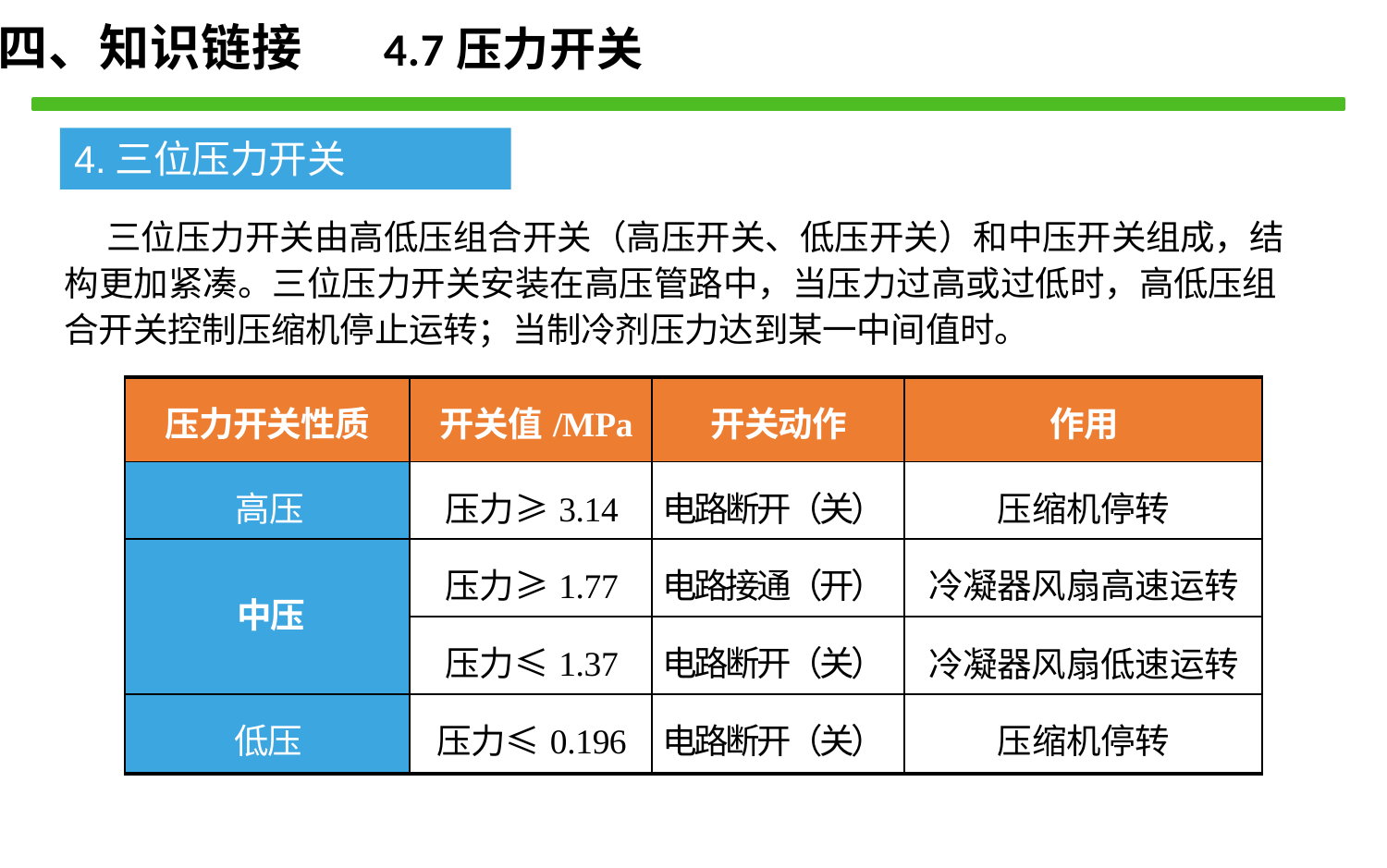

四、知识链接     4.7压力开关

4.三位压力开关

三位压力开关由高低压组合开关（高压开关、低压开关）和中压开关组成，结 构更加紧凑。三位压力开关安装在高压管路中，当压力过高或过低时，高低压组  合开关控制压缩机停止运转；当制冷剂压力达到某一中间值时。
| 压力开关性质 | 开关值/MPa | 开关动作 | 作用 |
| --- | --- | --- | --- |
| 高压 | 压力≥3.14 | 电路断开（关） | 压缩机停转 |
| 中压 | 压力≥1.77 | 电路接通（开） | 冷凝器风扇高速运转 |
|  | 压力≤1.37 | 电路断开（关） | 冷凝器风扇低速运转 |
| 低压 | 压力≤0.196 | 电路断开（关） | 压缩机停转 |